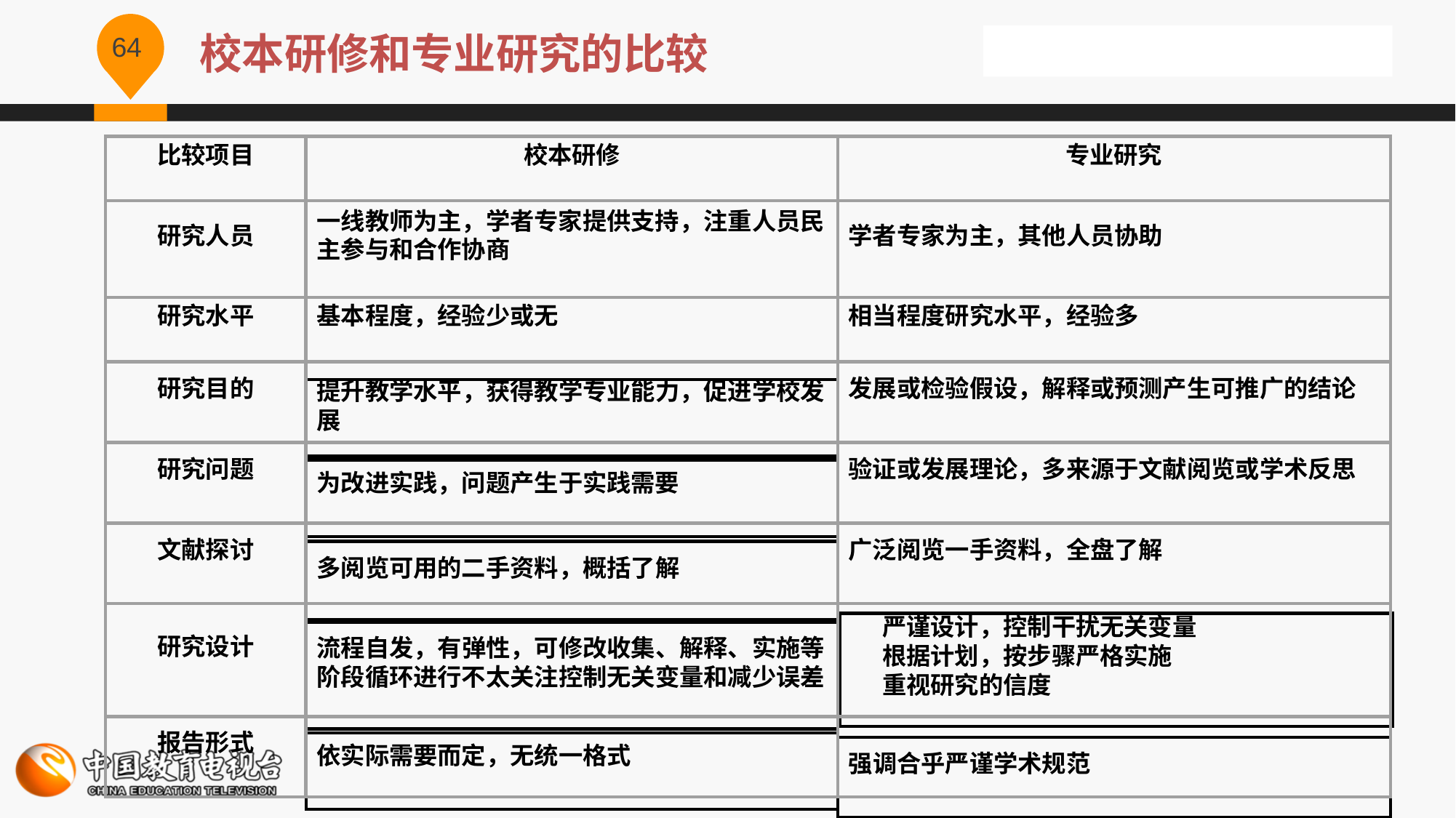

# 校本研修和专业研究的比较
比较项目

校本研修

专业研究

研究人员

一线教师为主，学者专家提供支持，注重人员民主参与和合作协商

学者专家为主，其他人员协助

研究水平

基本程度，经验少或无

相当程度研究水平，经验多

研究目的

提升教学水平，获得教学专业能力，促进学校发展

发展或检验假设，解释或预测产生可推广的结论

研究问题

为改进实践，问题产生于实践需要

验证或发展理论，多来源于文献阅览或学术反思

文献探讨

多阅览可用的二手资料，概括了解

广泛阅览一手资料，全盘了解

研究设计

流程自发，有弹性，可修改收集、解释、实施等阶段循环进行不太关注控制无关变量和减少误差

严谨设计，控制干扰无关变量
根据计划，按步骤严格实施
重视研究的信度

报告形式

依实际需要而定，无统一格式

强调合乎严谨学术规范